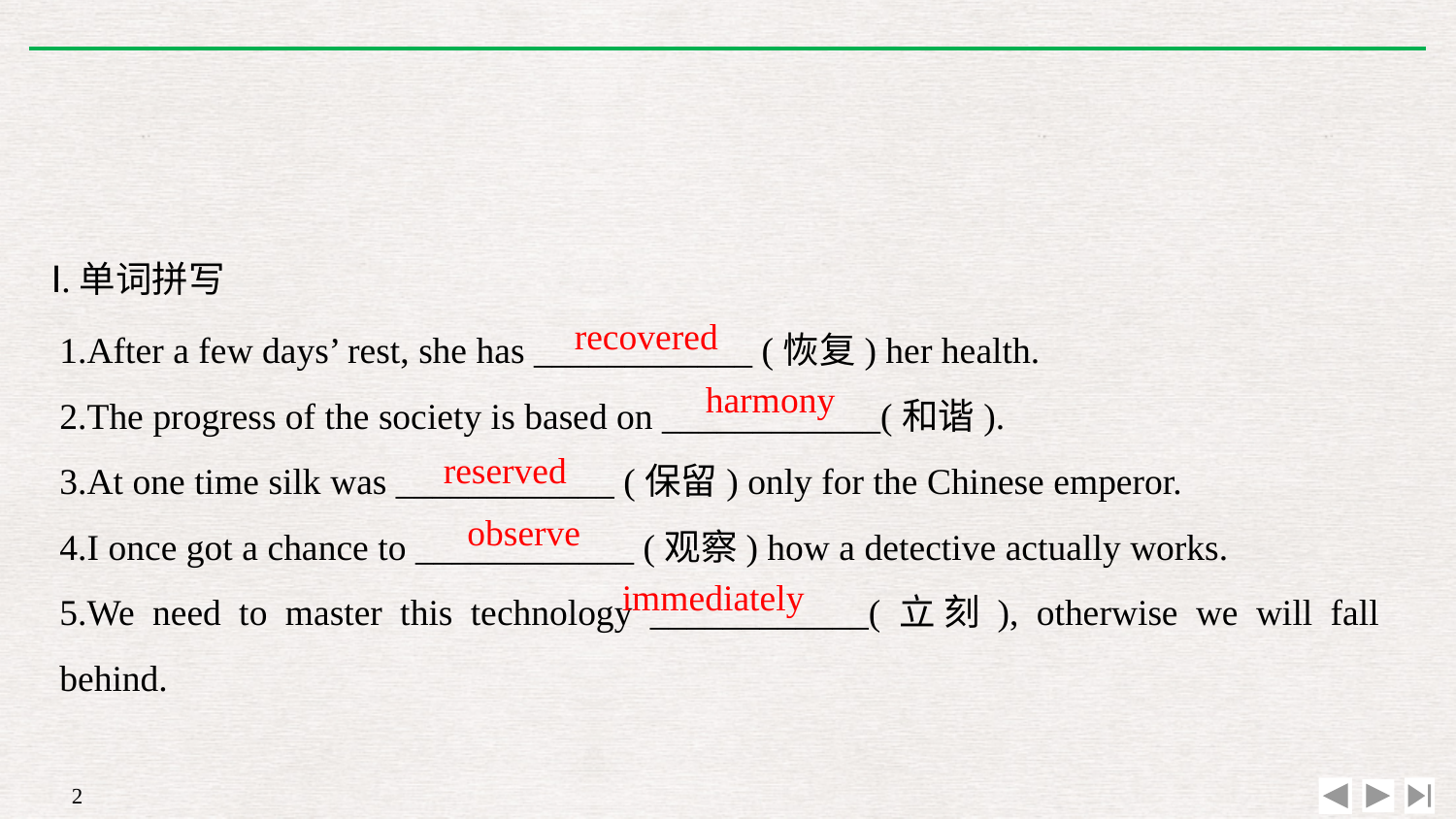

Ⅰ.单词拼写
1.After a few days’ rest, she has ____________ (恢复) her health.
2.The progress of the society is based on ____________(和谐).
3.At one time silk was ____________ (保留) only for the Chinese emperor.
4.I once got a chance to ____________ (观察) how a detective actually works.
5.We need to master this technology ____________(立刻), otherwise we will fall behind.
recovered
harmony
reserved
observe
immediately